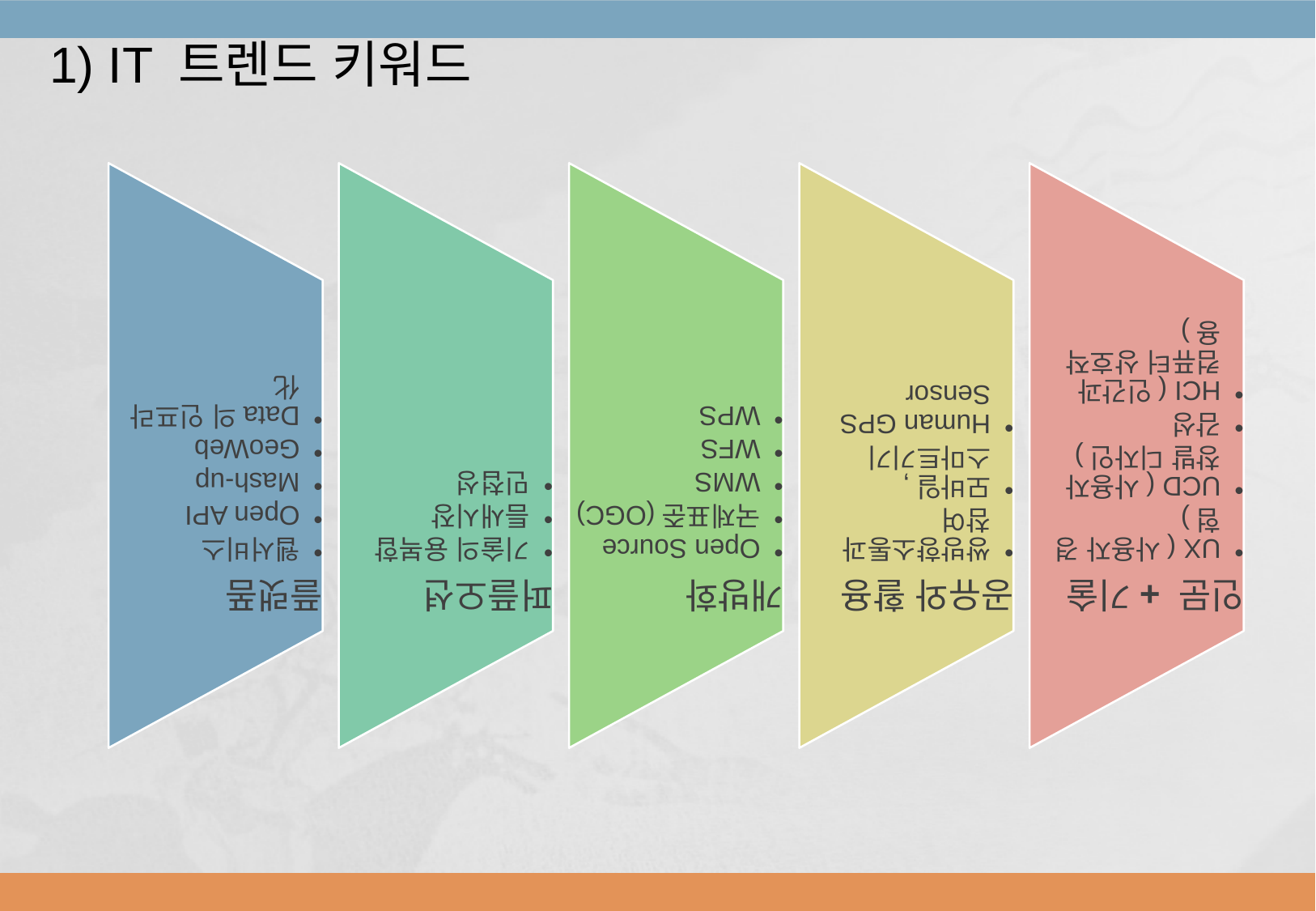

1) IT 트렌드 키워드
플랫폼
웹서비스
Open API
Mash-up
GeoWeb
Data의 인프라化
퍼플오션
기술의 융복합
틈새시장
민첩성
개방화
Open Source
국제표준(OGC)
WMS
WFS
WPS
공유와 활용
쌍방향소통과 참여
모바일, 스마트기기
Human GPS Sensor
인문 +기술
UX (사용자 경험)
UCD (사용자 창발 디자인)
감성
HCI (인간과 컴퓨터 상호작용)